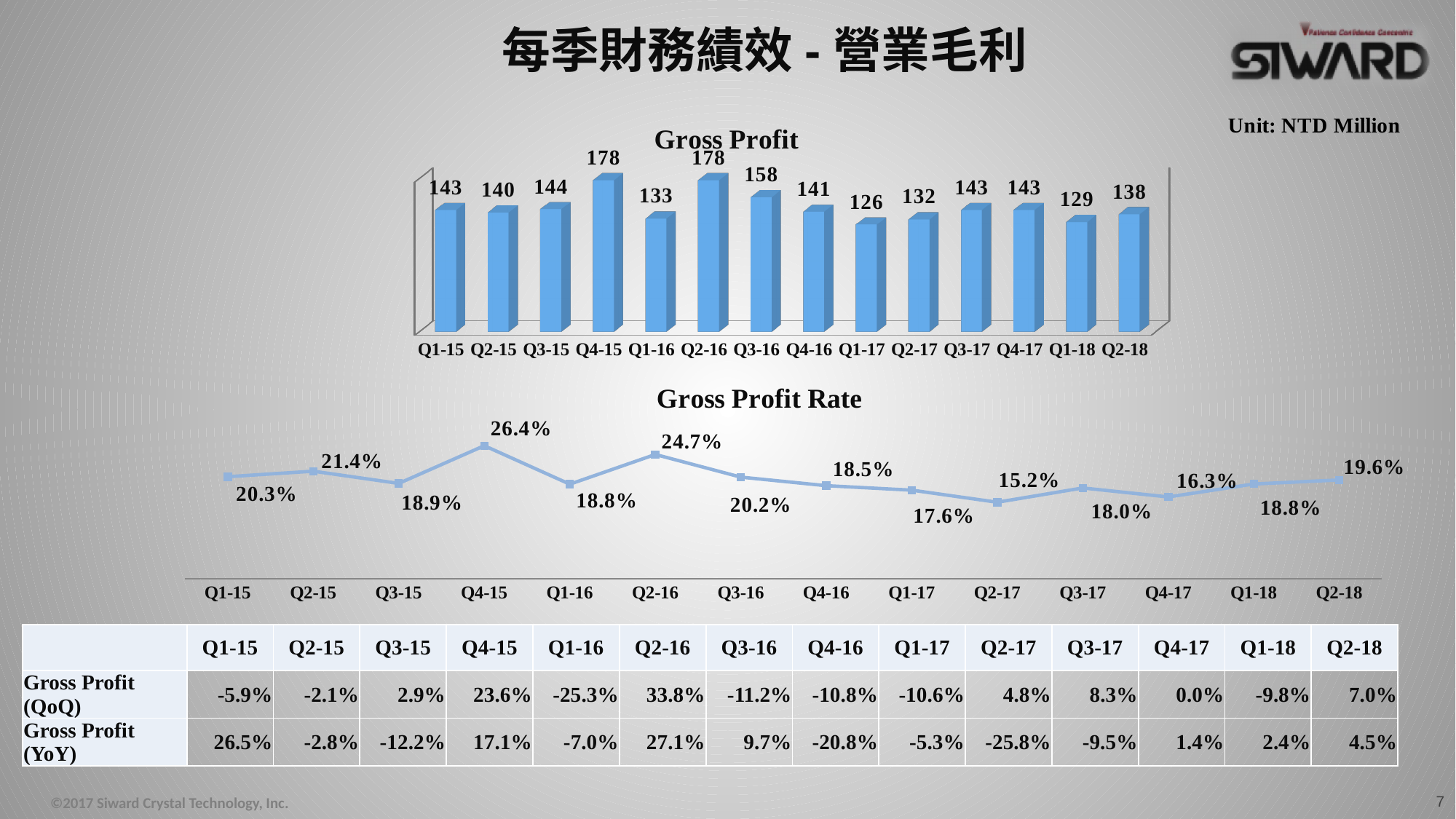

# 每季財務績效-營業毛利

[unsupported chart]

### Chart:

| Category | Gross Profit Rate |
|---|---|
| Q1-15 | 0.2028368794326241 |
| Q2-15 | 0.21374045801526717 |
| Q3-15 | 0.18947368421052632 |
| Q4-15 | 0.26448736998514116 |
| Q1-16 | 0.188 |
| Q2-16 | 0.247 |
| Q3-16 | 0.202 |
| Q4-16 | 0.185 |
| Q1-17 | 0.176 |
| Q2-17 | 0.152 |
| Q3-17 | 0.18032786885245902 |
| Q4-17 | 0.1625 |
| Q1-18 | 0.18832116788321168 |
| Q2-18 | 0.19630156472261737 |
|  | Q1-15 | Q2-15 | Q3-15 | Q4-15 | Q1-16 | Q2-16 | Q3-16 | Q4-16 | Q1-17 | Q2-17 | Q3-17 | Q4-17 | Q1-18 | Q2-18 |
| --- | --- | --- | --- | --- | --- | --- | --- | --- | --- | --- | --- | --- | --- | --- |
| Gross Profit (QoQ) | -5.9% | -2.1% | 2.9% | 23.6% | -25.3% | 33.8% | -11.2% | -10.8% | -10.6% | 4.8% | 8.3% | 0.0% | -9.8% | 7.0% |
| Gross Profit (YoY) | 26.5% | -2.8% | -12.2% | 17.1% | -7.0% | 27.1% | 9.7% | -20.8% | -5.3% | -25.8% | -9.5% | 1.4% | 2.4% | 4.5% |
7